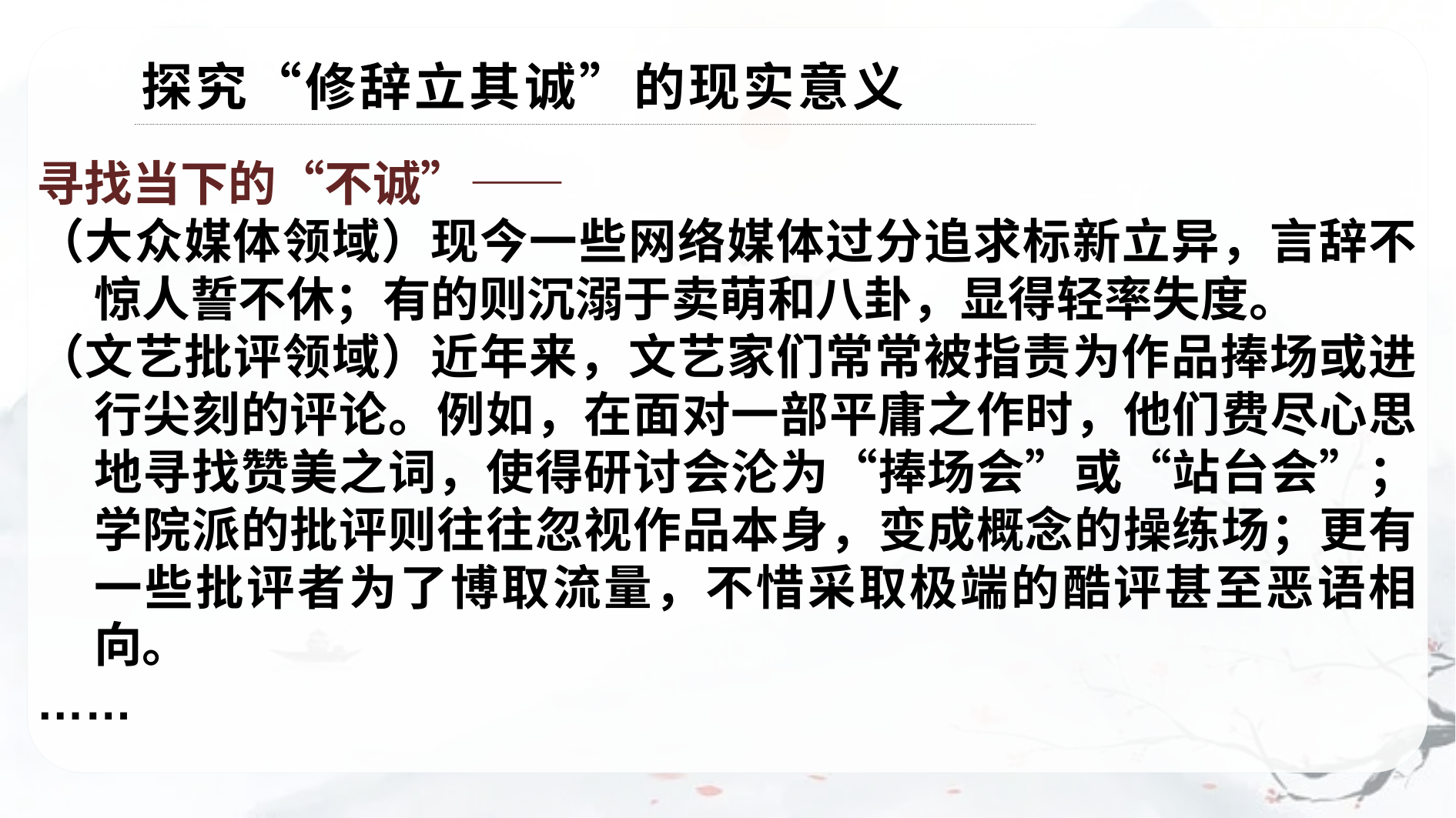

探究“修辞立其诚”的现实意义
寻找当下的“不诚”——
（大众媒体领域）现今一些网络媒体过分追求标新立异，言辞不惊人誓不休；有的则沉溺于卖萌和八卦，显得轻率失度。
（文艺批评领域）近年来，文艺家们常常被指责为作品捧场或进行尖刻的评论。例如，在面对一部平庸之作时，他们费尽心思地寻找赞美之词，使得研讨会沦为“捧场会”或“站台会”；学院派的批评则往往忽视作品本身，变成概念的操练场；更有一些批评者为了博取流量，不惜采取极端的酷评甚至恶语相向。
……